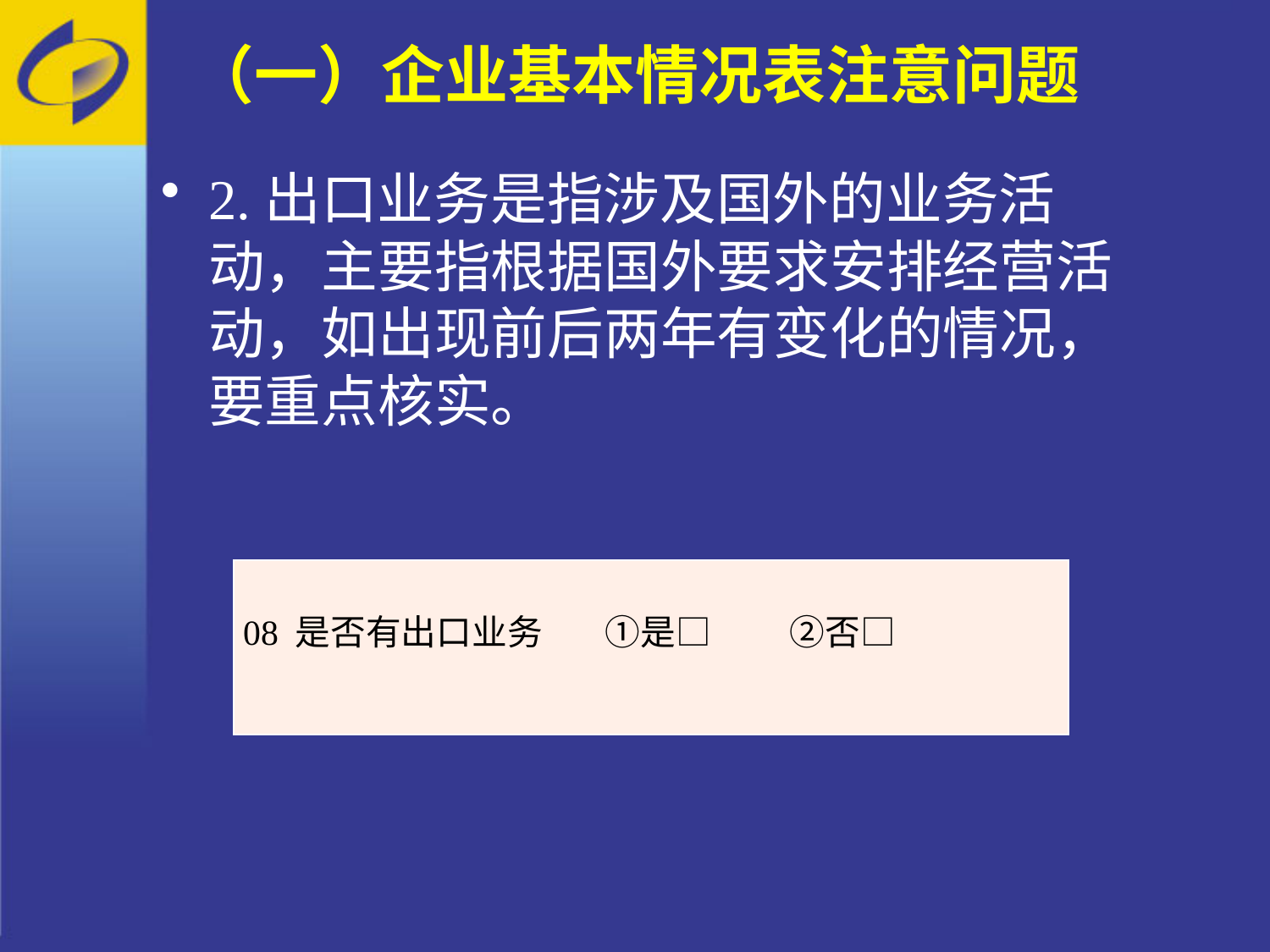

# （一）企业基本情况表注意问题
2.出口业务是指涉及国外的业务活动，主要指根据国外要求安排经营活动，如出现前后两年有变化的情况，要重点核实。

| 08 是否有出口业务 ①是□　　 ②否□ |
| --- |